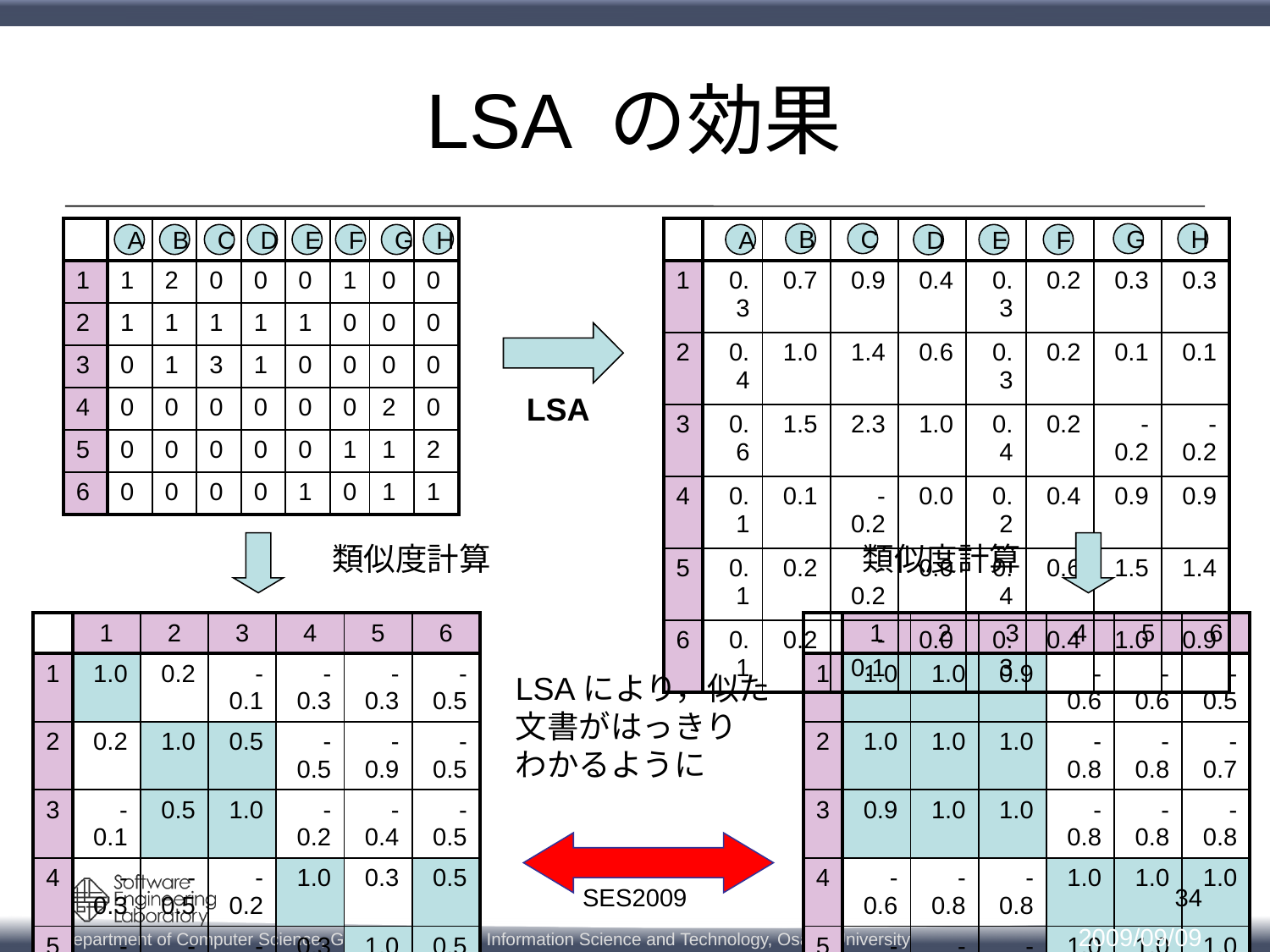

# LSA の効果
|  |  |  |  |  |  |  |  |  |
| --- | --- | --- | --- | --- | --- | --- | --- | --- |
| 1 | 1 | 2 | 0 | 0 | 0 | 1 | 0 | 0 |
| 2 | 1 | 1 | 1 | 1 | 1 | 0 | 0 | 0 |
| 3 | 0 | 1 | 3 | 1 | 0 | 0 | 0 | 0 |
| 4 | 0 | 0 | 0 | 0 | 0 | 0 | 2 | 0 |
| 5 | 0 | 0 | 0 | 0 | 0 | 1 | 1 | 2 |
| 6 | 0 | 0 | 0 | 0 | 1 | 0 | 1 | 1 |
|  |  |  |  |  |  |  |  |  |
| --- | --- | --- | --- | --- | --- | --- | --- | --- |
| 1 | 0.3 | 0.7 | 0.9 | 0.4 | 0.3 | 0.2 | 0.3 | 0.3 |
| 2 | 0.4 | 1.0 | 1.4 | 0.6 | 0.3 | 0.2 | 0.1 | 0.1 |
| 3 | 0.6 | 1.5 | 2.3 | 1.0 | 0.4 | 0.2 | -0.2 | -0.2 |
| 4 | 0.1 | 0.1 | -0.2 | 0.0 | 0.2 | 0.4 | 0.9 | 0.9 |
| 5 | 0.1 | 0.2 | -0.2 | 0.0 | 0.4 | 0.6 | 1.5 | 1.4 |
| 6 | 0.1 | 0.2 | -0.1 | 0.0 | 0.3 | 0.4 | 1.0 | 0.9 |
B
C
G
H
H
A
B
C
D
E
F
G
A
E
F
D

LSA

類似度計算
類似度計算

|  | 1 | 2 | 3 | 4 | 5 | 6 |
| --- | --- | --- | --- | --- | --- | --- |
| 1 | 1.0 | 0.2 | -0.1 | -0.3 | -0.3 | -0.5 |
| 2 | 0.2 | 1.0 | 0.5 | -0.5 | -0.9 | -0.5 |
| 3 | -0.1 | 0.5 | 1.0 | -0.2 | -0.4 | -0.5 |
| 4 | -0.3 | -0.5 | -0.2 | 1.0 | 0.3 | 0.5 |
| 5 | -0.3 | -0.9 | -0.4 | 0.3 | 1.0 | 0.5 |
| 6 | -0.5 | -0.5 | -0.5 | 0.5 | 0.5 | 1.0 |
|  | 1 | 2 | 3 | 4 | 5 | 6 |
| --- | --- | --- | --- | --- | --- | --- |
| 1 | 1.0 | 1.0 | 0.9 | -0.6 | -0.6 | -0.5 |
| 2 | 1.0 | 1.0 | 1.0 | -0.8 | -0.8 | -0.7 |
| 3 | 0.9 | 1.0 | 1.0 | -0.8 | -0.8 | -0.8 |
| 4 | -0.6 | -0.8 | -0.8 | 1.0 | 1.0 | 1.0 |
| 5 | -0.6 | -0.8 | -0.8 | 1.0 | 1.0 | 1.0 |
| 6 | -0.5 | -0.7 | -0.8 | 1.0 | 1.0 | 1.0 |
LSAにより，似た
文書がはっきり
わかるように

34
SES2009
2009/09/09